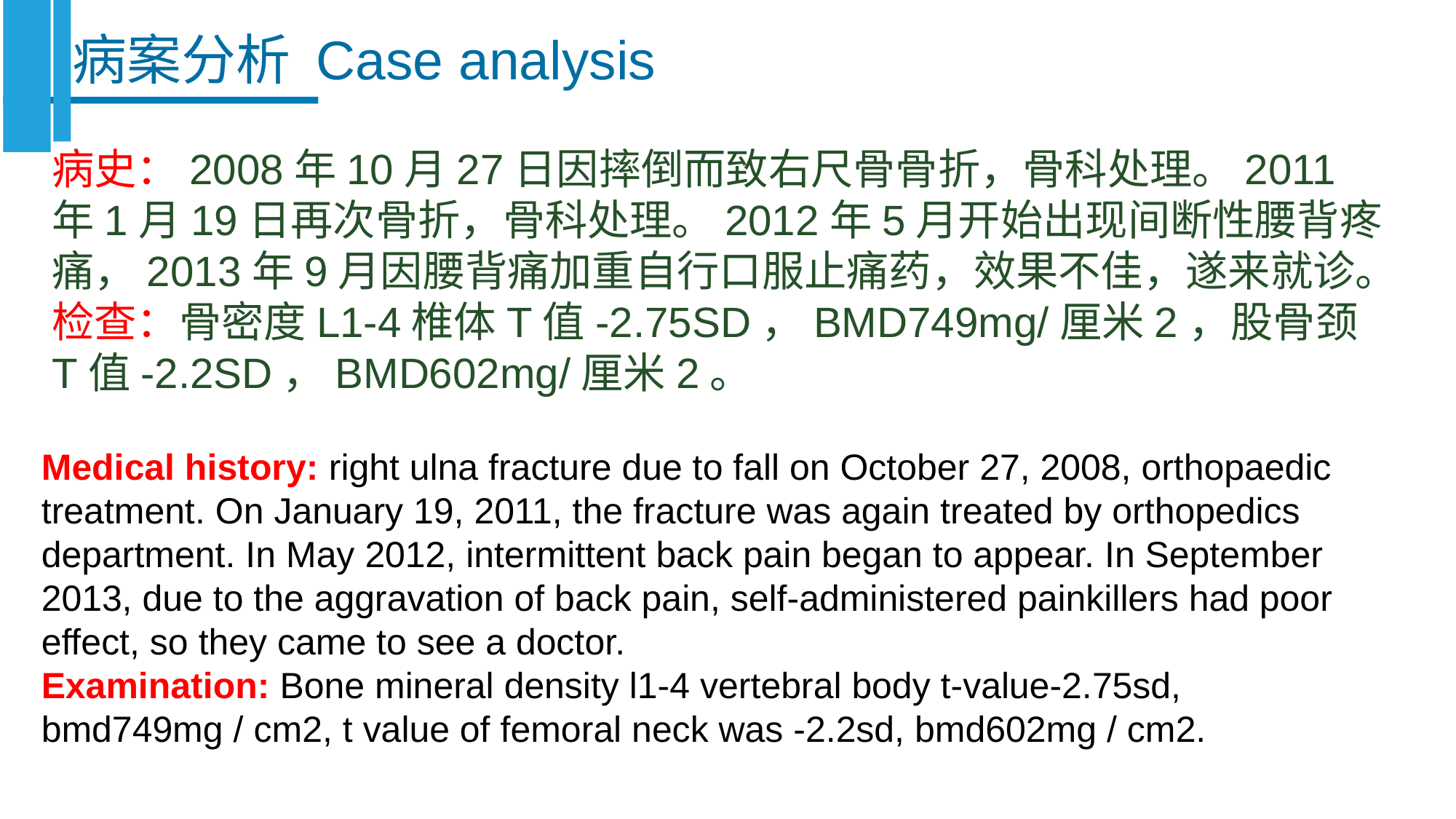

病案分析 Case analysis

病史：2008年10月27日因摔倒而致右尺骨骨折，骨科处理。2011年1月19日再次骨折，骨科处理。2012年5月开始出现间断性腰背疼痛，2013年9月因腰背痛加重自行口服止痛药，效果不佳，遂来就诊。
检查：骨密度L1-4椎体T值-2.75SD，BMD749mg/厘米2，股骨颈T值-2.2SD，BMD602mg/厘米2。
Medical history: right ulna fracture due to fall on October 27, 2008, orthopaedic treatment. On January 19, 2011, the fracture was again treated by orthopedics department. In May 2012, intermittent back pain began to appear. In September 2013, due to the aggravation of back pain, self-administered painkillers had poor effect, so they came to see a doctor.
Examination: Bone mineral density l1-4 vertebral body t-value-2.75sd, bmd749mg / cm2, t value of femoral neck was -2.2sd, bmd602mg / cm2.